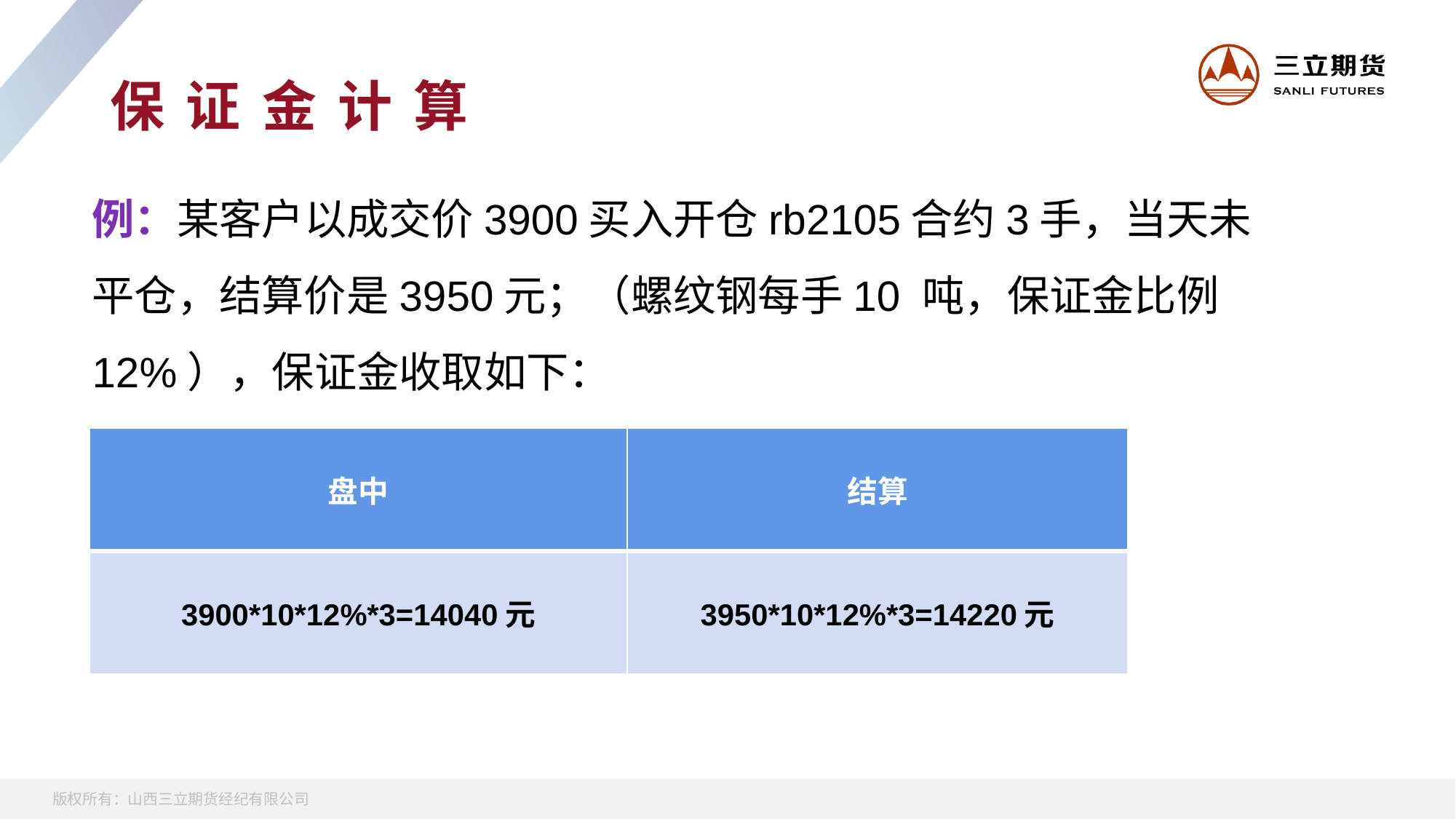

# 保 证 金 计 算
例：某客户以成交价3900买入开仓rb2105合约3手，当天未平仓，结算价是3950元；（螺纹钢每手10 吨，保证金比例12%），保证金收取如下：
| 盘中 | 结算 |
| --- | --- |
| 3900\*10\*12%\*3=14040元 | 3950\*10\*12%\*3=14220元 |